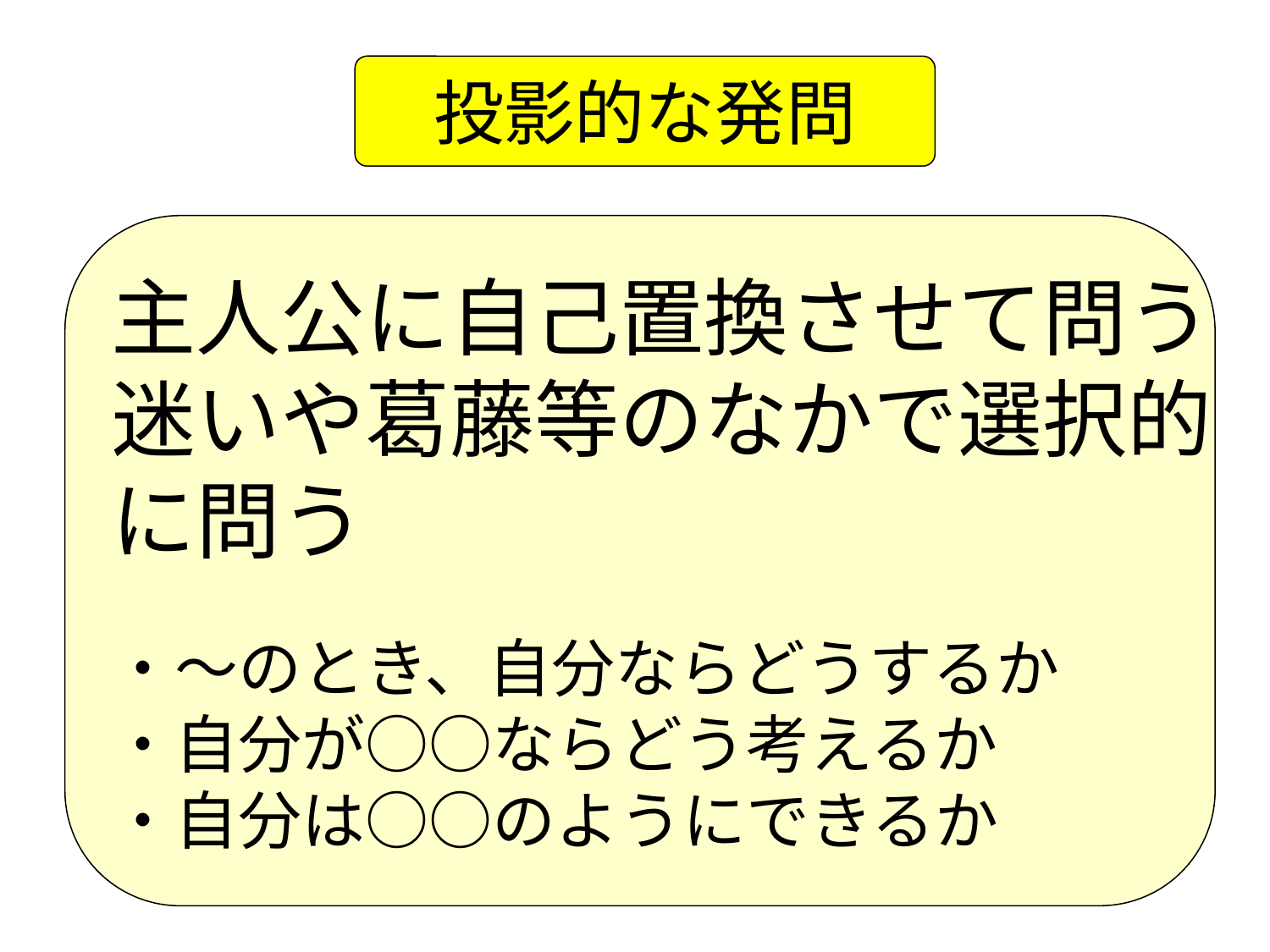

投影的な発問
主人公に自己置換させて問う
迷いや葛藤等のなかで選択的
に問う

・～のとき、自分ならどうするか
・自分が○○ならどう考えるか
・自分は○○のようにできるか